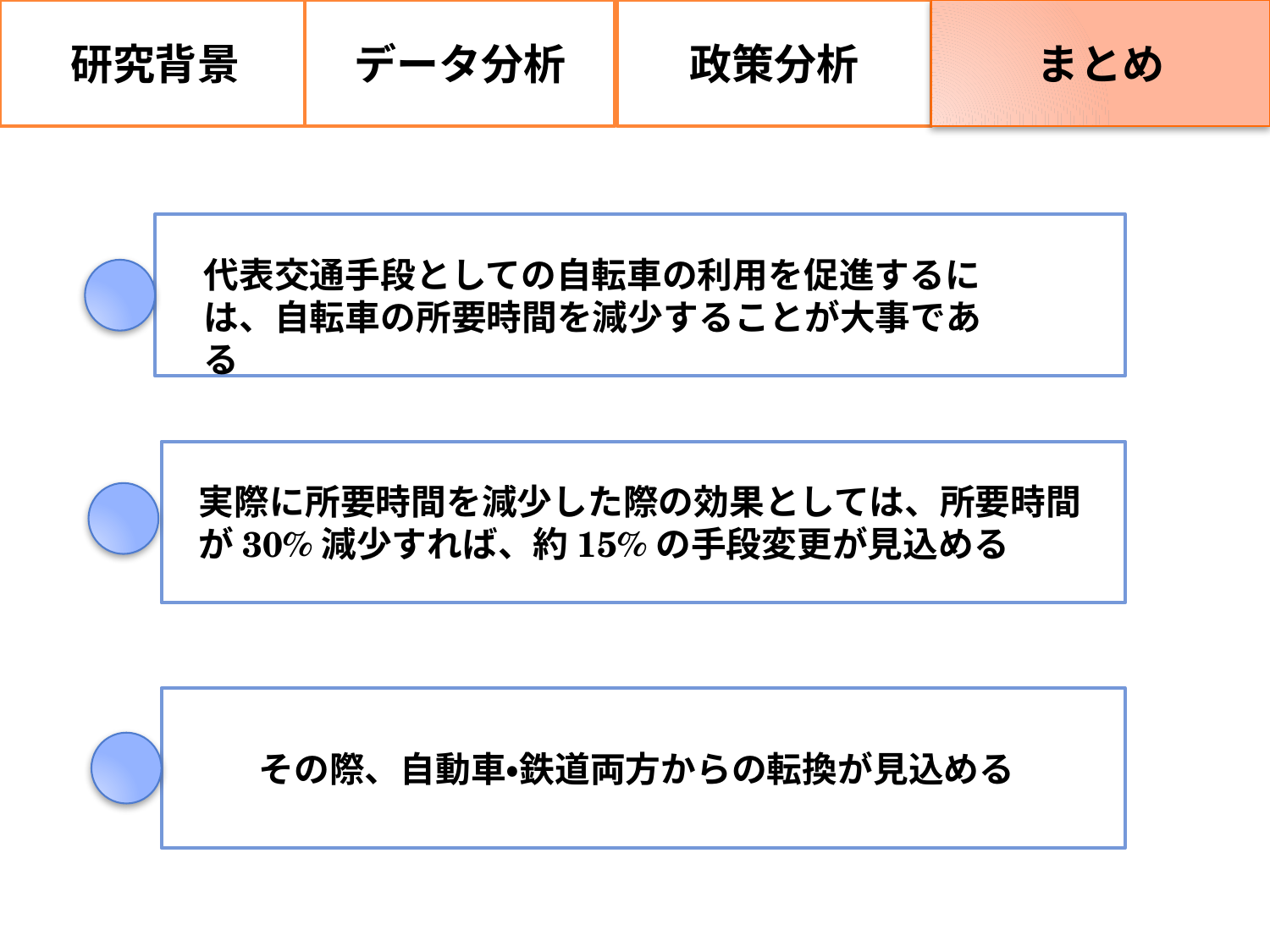

研究背景
データ分析
政策分析
まとめ

代表交通手段としての自転車の利用を促進するには、自転車の所要時間を減少することが大事である

実際に所要時間を減少した際の効果としては、所要時間が30%減少すれば、約15%の手段変更が見込める

その際、自動車・鉄道両方からの転換が見込める